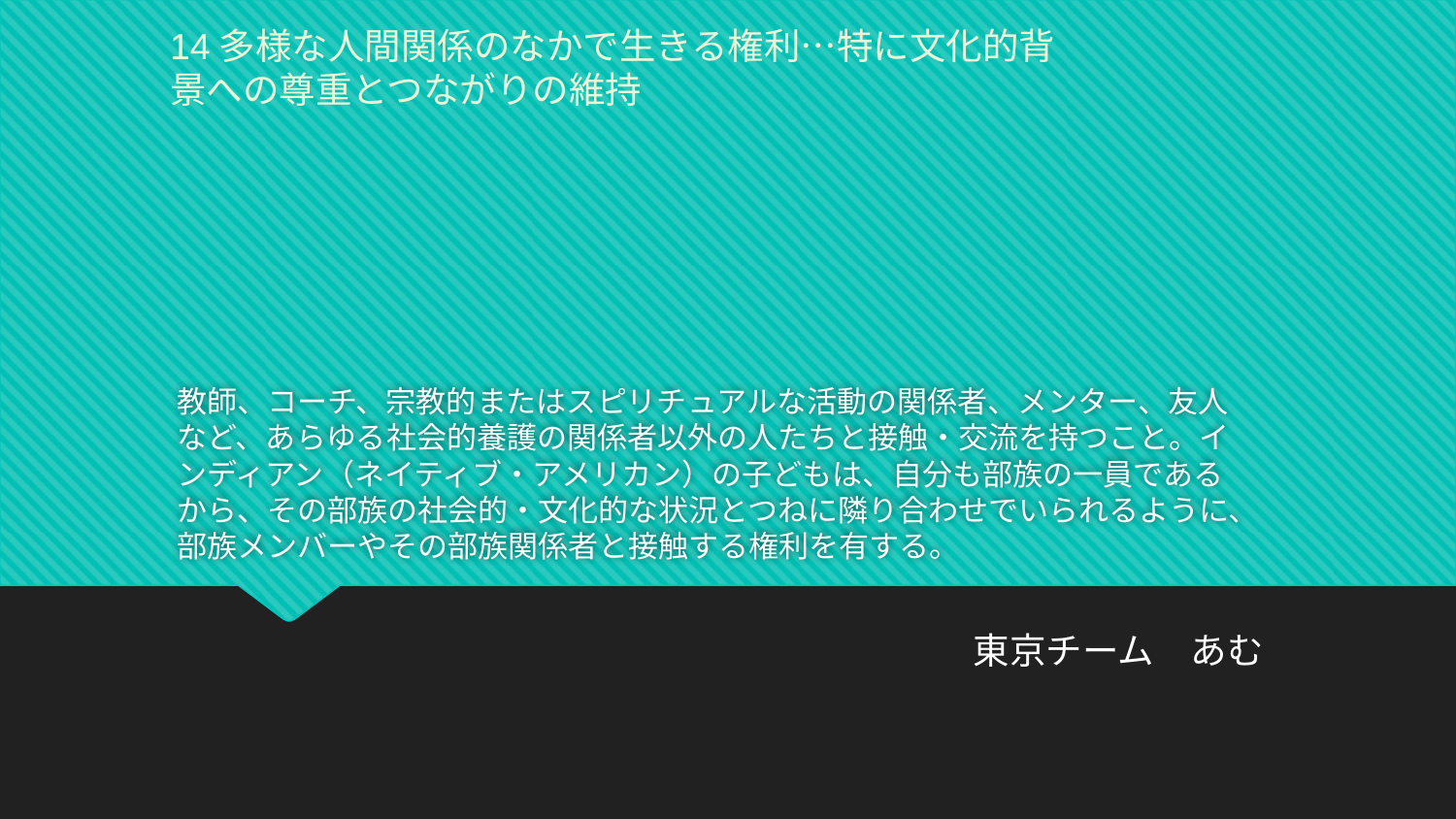

14多様な人間関係のなかで生きる権利…特に文化的背景への尊重とつながりの維持
# 教師、コーチ、宗教的またはスピリチュアルな活動の関係者、メンター、友人など、あらゆる社会的養護の関係者以外の人たちと接触・交流を持つこと。インディアン（ネイティブ・アメリカン）の子どもは、自分も部族の一員であるから、その部族の社会的・文化的な状況とつねに隣り合わせでいられるように、部族メンバーやその部族関係者と接触する権利を有する。
東京チーム　あむ